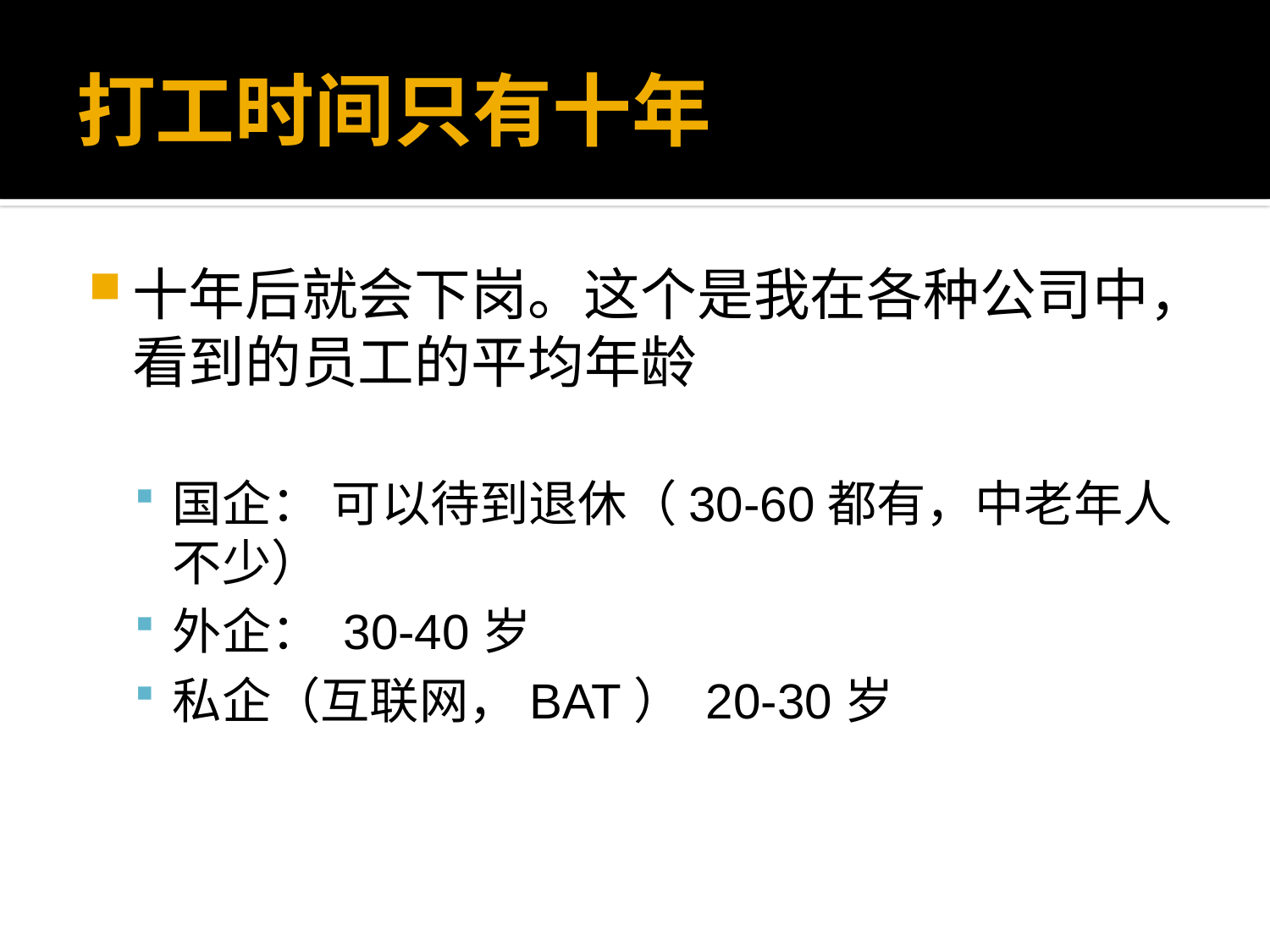

# 打工时间只有十年
十年后就会下岗。这个是我在各种公司中，看到的员工的平均年龄

国企： 可以待到退休（30-60都有，中老年人不少）
外企： 30-40岁
私企（互联网，BAT） 20-30岁